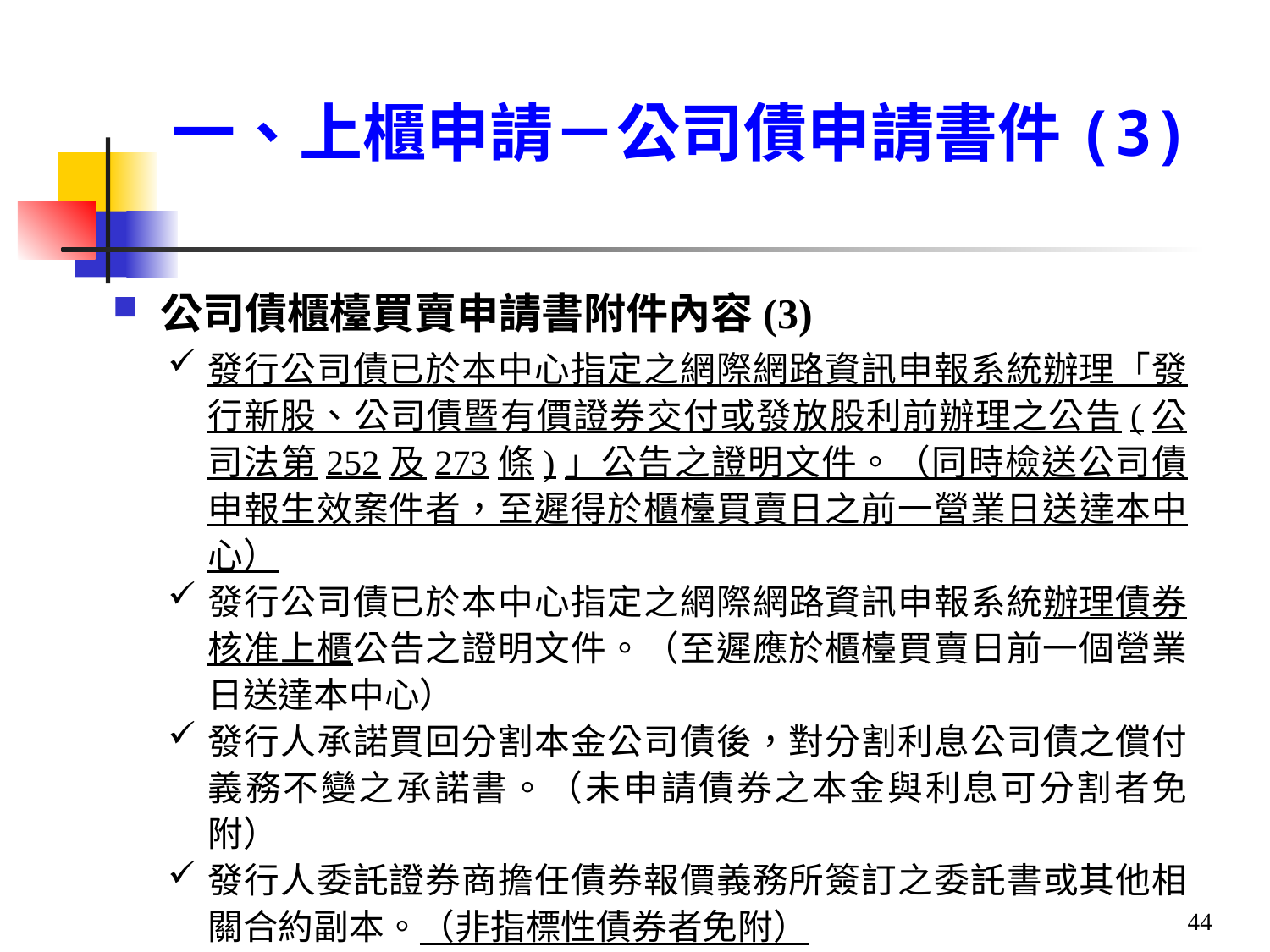

# 一、上櫃申請－公司債申請書件(3)
公司債櫃檯買賣申請書附件內容(3)
發行公司債已於本中心指定之網際網路資訊申報系統辦理「發行新股、公司債暨有價證券交付或發放股利前辦理之公告(公司法第252及273條)」公告之證明文件。（同時檢送公司債申報生效案件者，至遲得於櫃檯買賣日之前一營業日送達本中心）
發行公司債已於本中心指定之網際網路資訊申報系統辦理債券核准上櫃公告之證明文件。（至遲應於櫃檯買賣日前一個營業日送達本中心）
發行人承諾買回分割本金公司債後，對分割利息公司債之償付義務不變之承諾書。（未申請債券之本金與利息可分割者免附）
發行人委託證券商擔任債券報價義務所簽訂之委託書或其他相關合約副本。（非指標性債券者免附）
發行人、保證機構或債券之信用評等證明文件。（無則免附）
其他必要證明文件或資料。
44